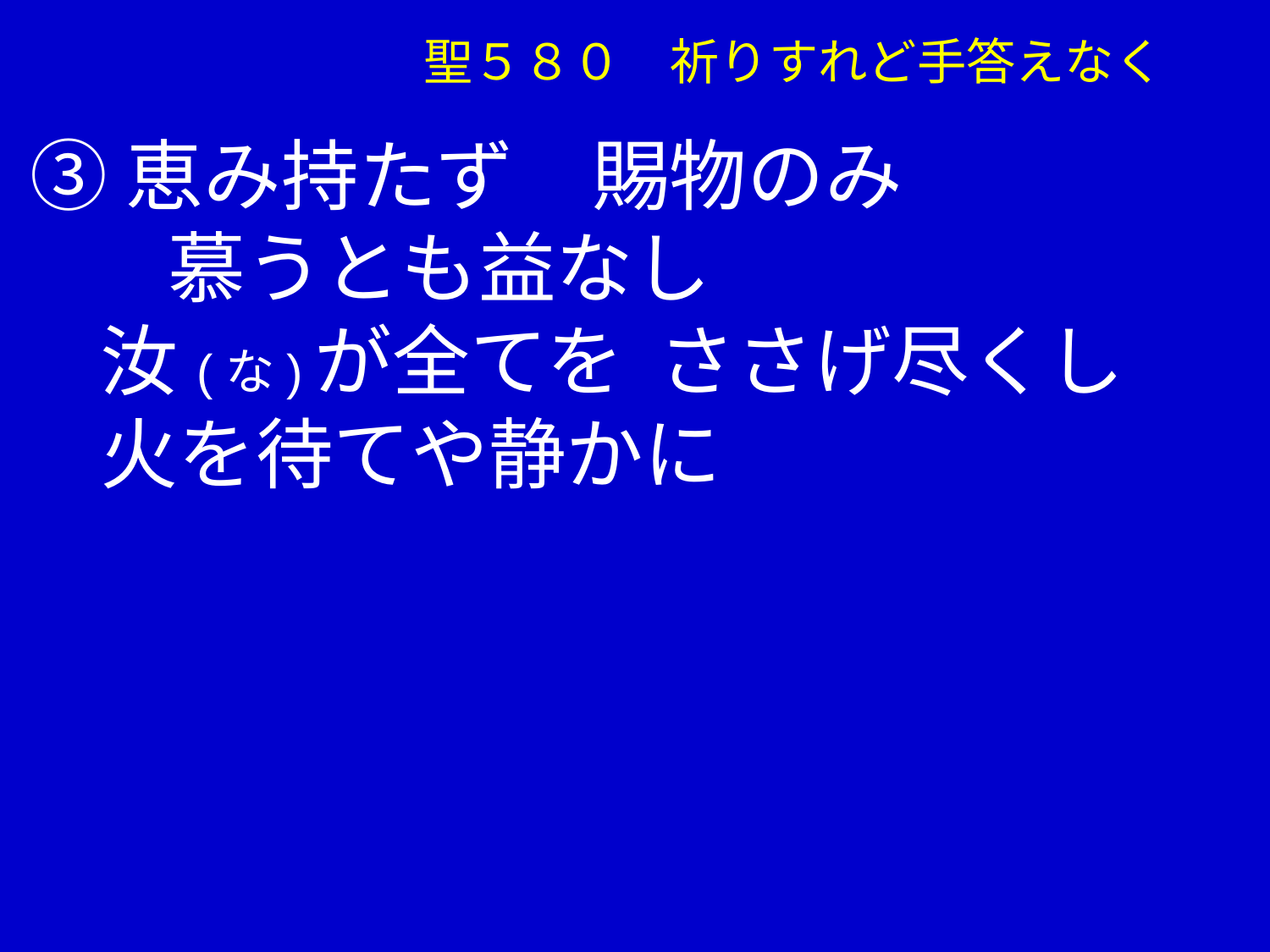

聖５８０　祈りすれど手答えなく
 ③恵み持たず　賜物のみ
　　慕うとも益なし
    汝(な)が全てを  ささげ尽くし
    火を待てや静かに